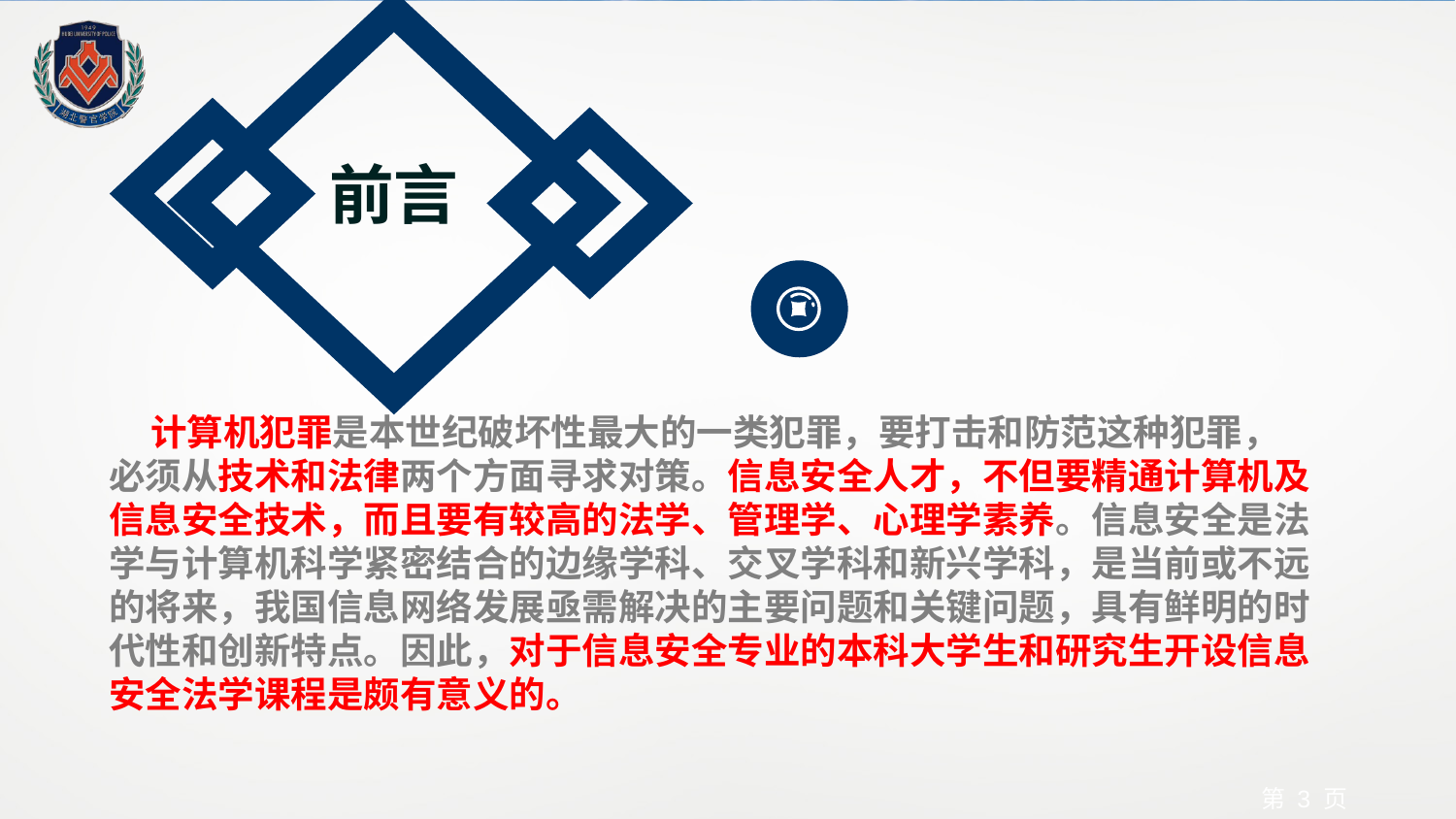

前言

    计算机犯罪是本世纪破坏性最大的一类犯罪，要打击和防范这种犯罪，必须从技术和法律两个方面寻求对策。信息安全人才，不但要精通计算机及信息安全技术，而且要有较高的法学、管理学、心理学素养。信息安全是法学与计算机科学紧密结合的边缘学科、交叉学科和新兴学科，是当前或不远的将来，我国信息网络发展亟需解决的主要问题和关键问题，具有鲜明的时代性和创新特点。因此，对于信息安全专业的本科大学生和研究生开设信息安全法学课程是颇有意义的。